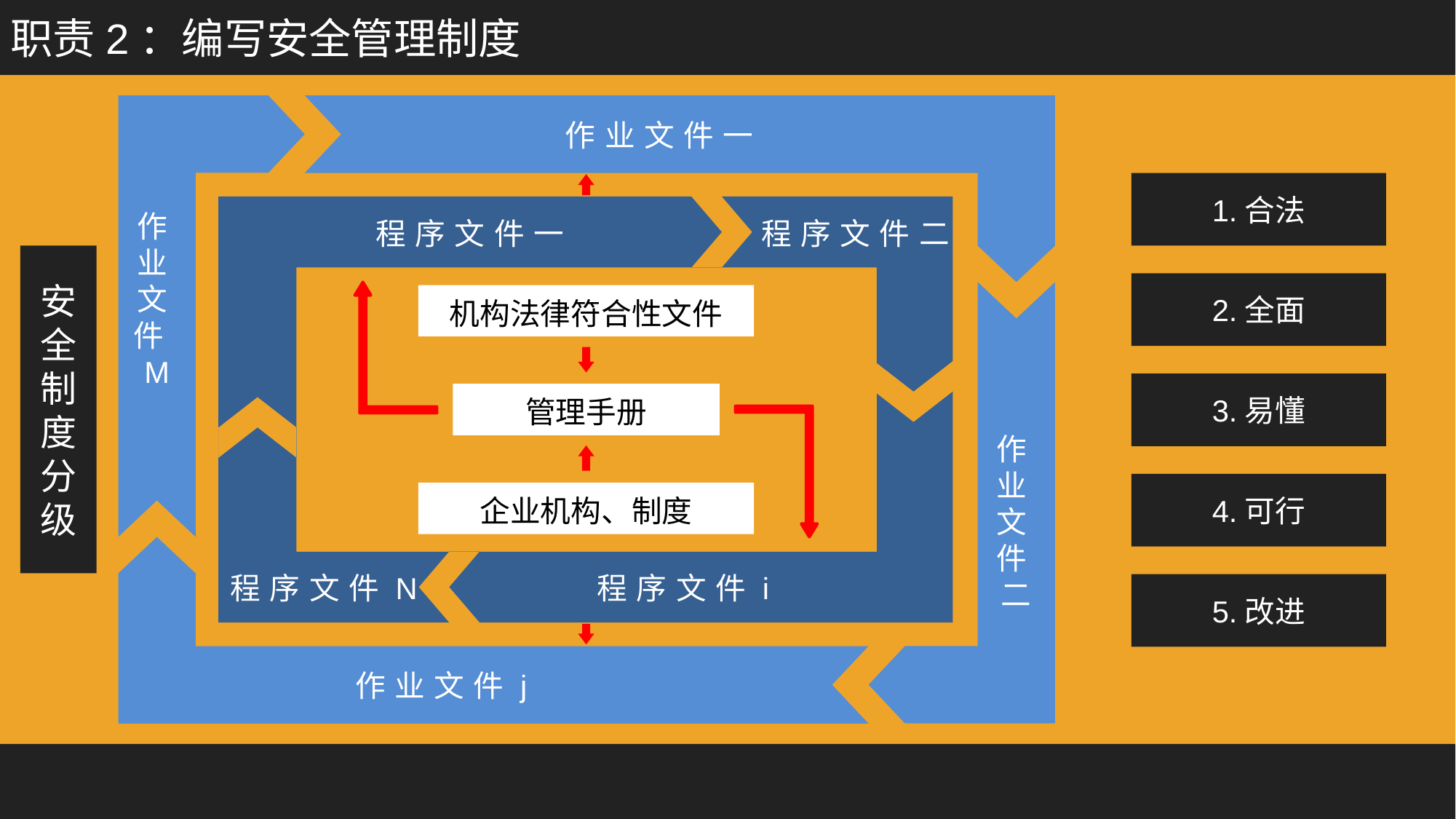

职责2：编写安全管理制度
作业文件一

程序文件一
程序文件二

作业文件M

作业文件二

程序文件N
程序文件i
作业文件j

机构法律符合性文件

管理手册

企业机构、制度

1.合法
安全制度分级
2.全面
3.易懂
4.可行
5.改进